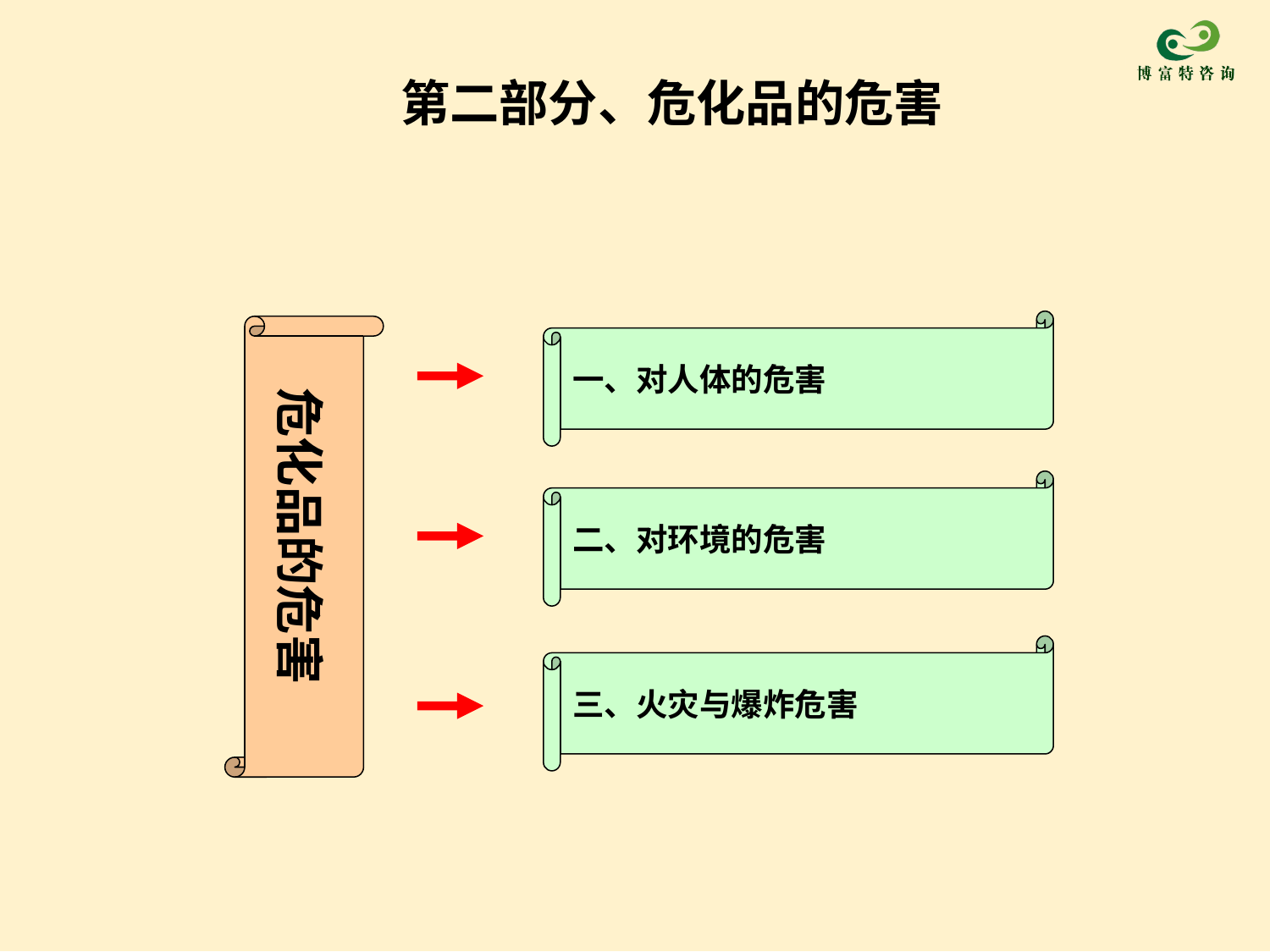

第二部分、危化品的危害
危化品的危害

一、对人体的危害

二、对环境的危害
三、火灾与爆炸危害